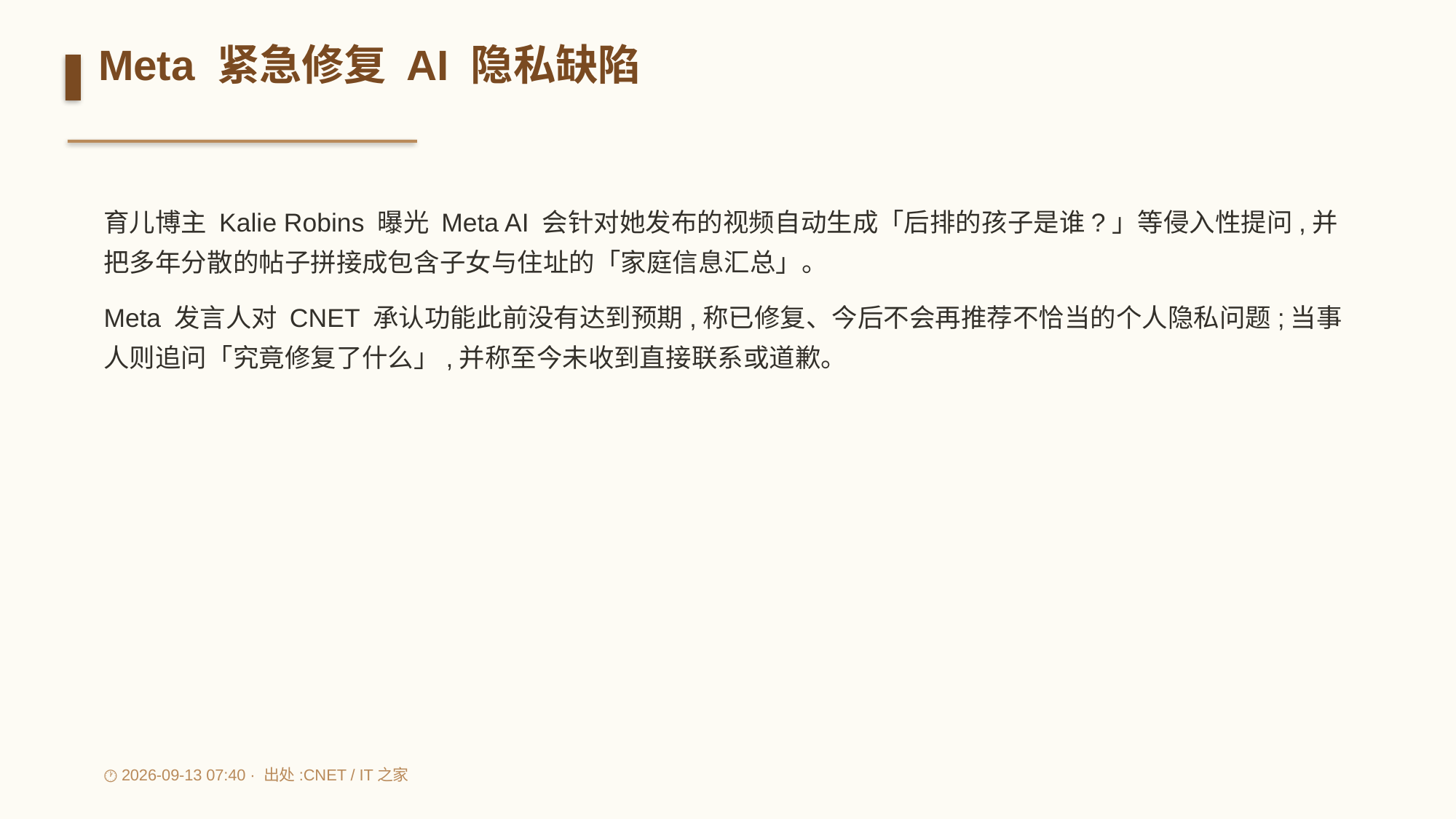

Meta 紧急修复 AI 隐私缺陷

育儿博主 Kalie Robins 曝光 Meta AI 会针对她发布的视频自动生成「后排的孩子是谁?」等侵入性提问,并把多年分散的帖子拼接成包含子女与住址的「家庭信息汇总」。
Meta 发言人对 CNET 承认功能此前没有达到预期,称已修复、今后不会再推荐不恰当的个人隐私问题;当事人则追问「究竟修复了什么」,并称至今未收到直接联系或道歉。
🕐 2026-09-13 07:40 · 出处:CNET / IT之家